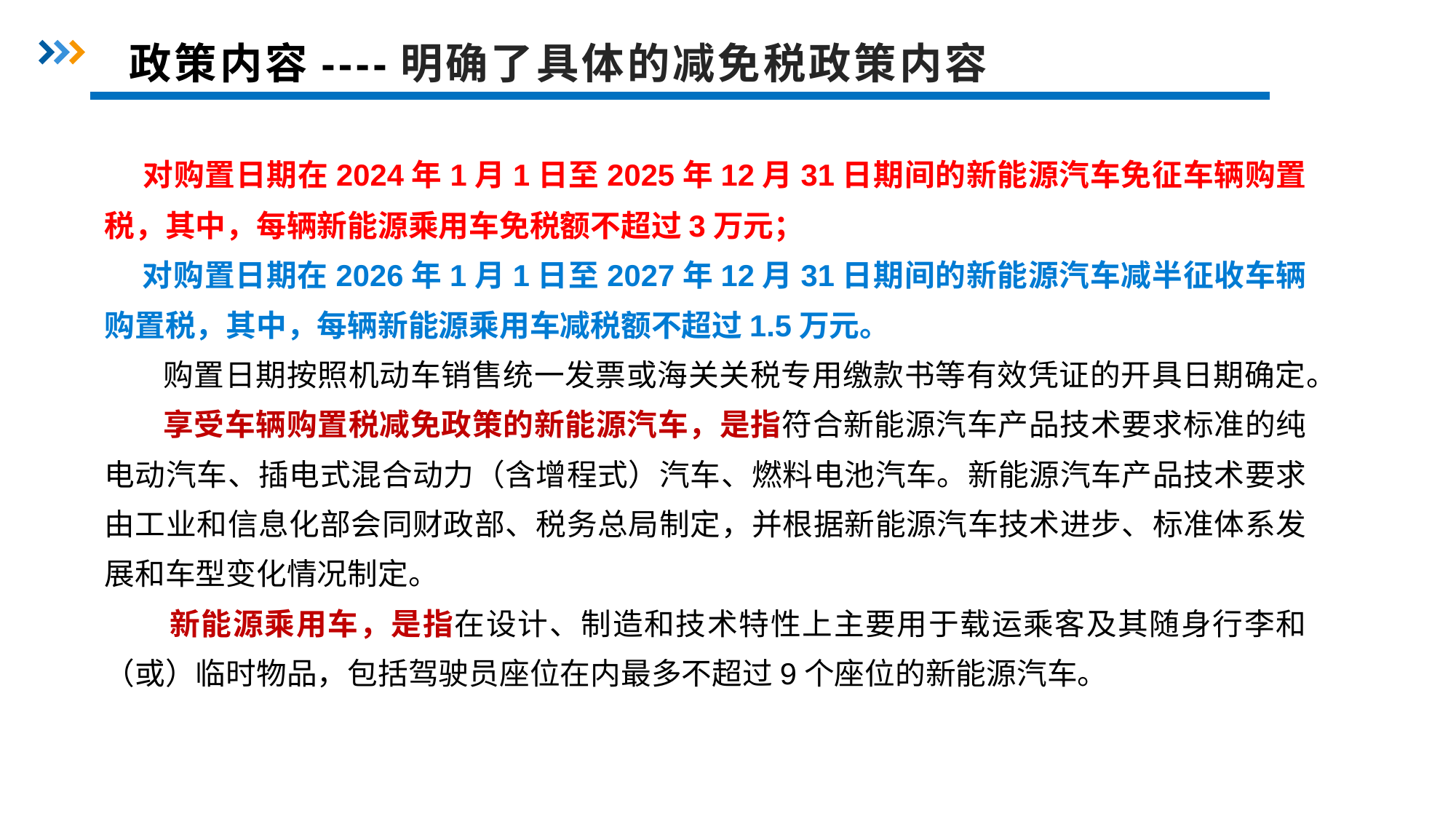

# 政策内容----明确了具体的减免税政策内容
    对购置日期在2024年1月1日至2025年12月31日期间的新能源汽车免征车辆购置税，其中，每辆新能源乘用车免税额不超过3万元；
    对购置日期在2026年1月1日至2027年12月31日期间的新能源汽车减半征收车辆购置税，其中，每辆新能源乘用车减税额不超过1.5万元。
       购置日期按照机动车销售统一发票或海关关税专用缴款书等有效凭证的开具日期确定。
       享受车辆购置税减免政策的新能源汽车，是指符合新能源汽车产品技术要求标准的纯电动汽车、插电式混合动力（含增程式）汽车、燃料电池汽车。新能源汽车产品技术要求由工业和信息化部会同财政部、税务总局制定，并根据新能源汽车技术进步、标准体系发展和车型变化情况制定。
       新能源乘用车，是指在设计、制造和技术特性上主要用于载运乘客及其随身行李和（或）临时物品，包括驾驶员座位在内最多不超过9个座位的新能源汽车。